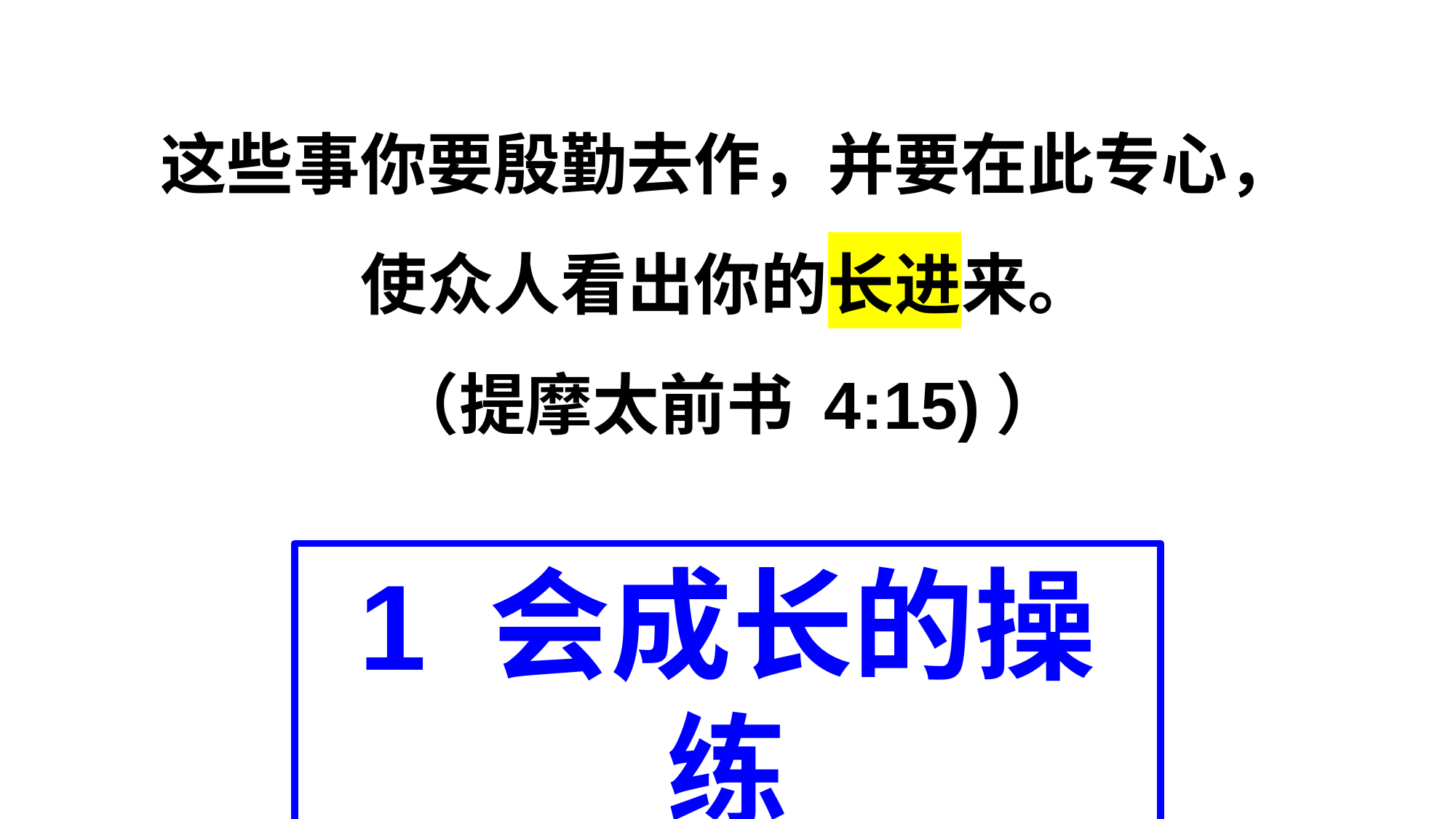

这些事你要殷勤去作，并要在此专心，
使众人看出你的长进来。
（提摩太前书 4:15)）
1 会成长的操练